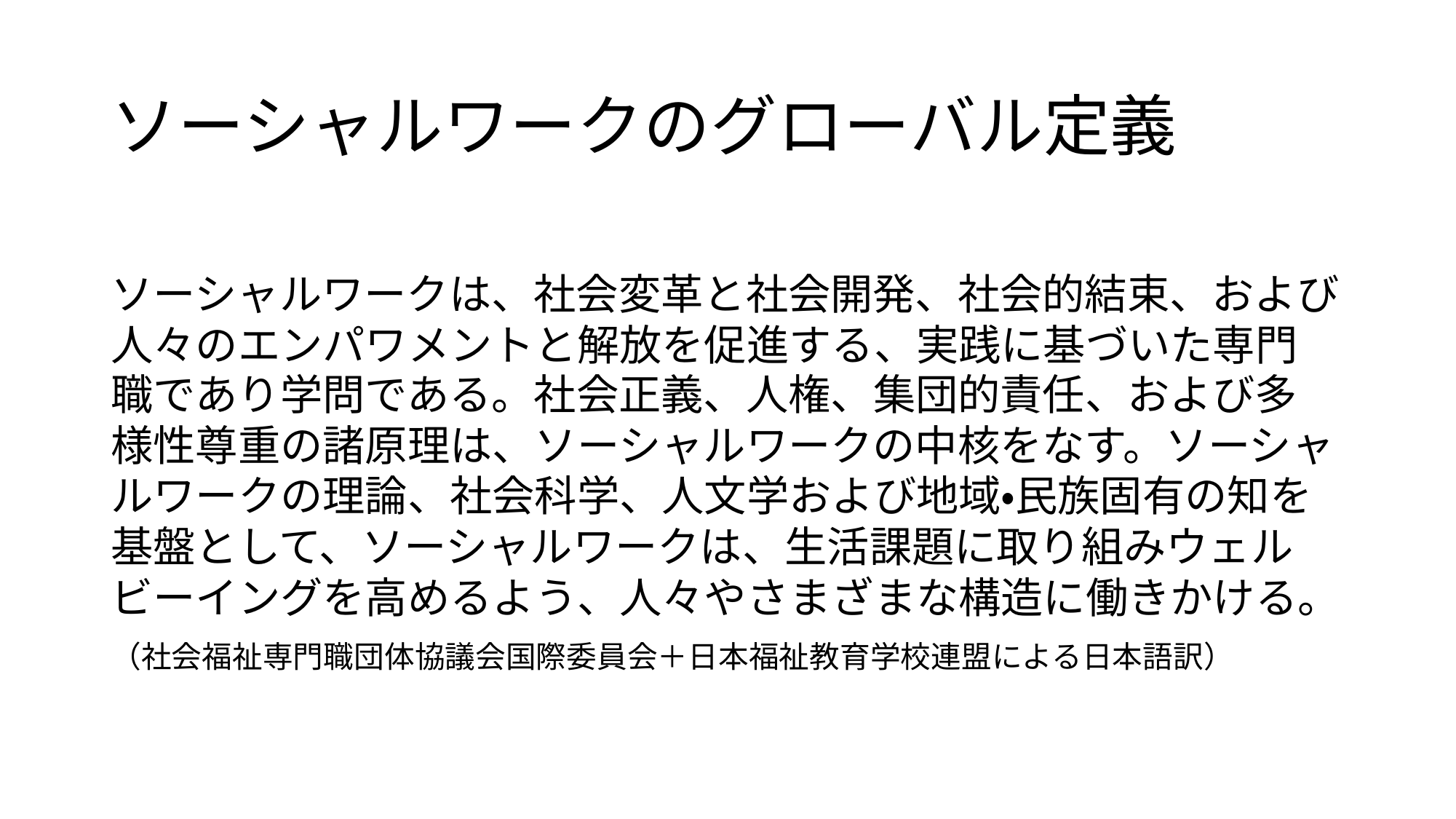

ソーシャルワークのグローバル定義
ソーシャルワークは、社会変革と社会開発、社会的結束、および
人々のエンパワメントと解放を促進する、実践に基づいた専門
職であり学問である。社会正義、人権、集団的責任、および多
様性尊重の諸原理は、ソーシャルワークの中核をなす。ソーシャ
ルワークの理論、社会科学、人文学および地域・民族固有の知を
基盤として、ソーシャルワークは、生活課題に取り組みウェル
ビーイングを高めるよう、人々やさまざまな構造に働きかける。
（社会福祉専門職団体協議会国際委員会＋日本福祉教育学校連盟による日本語訳）